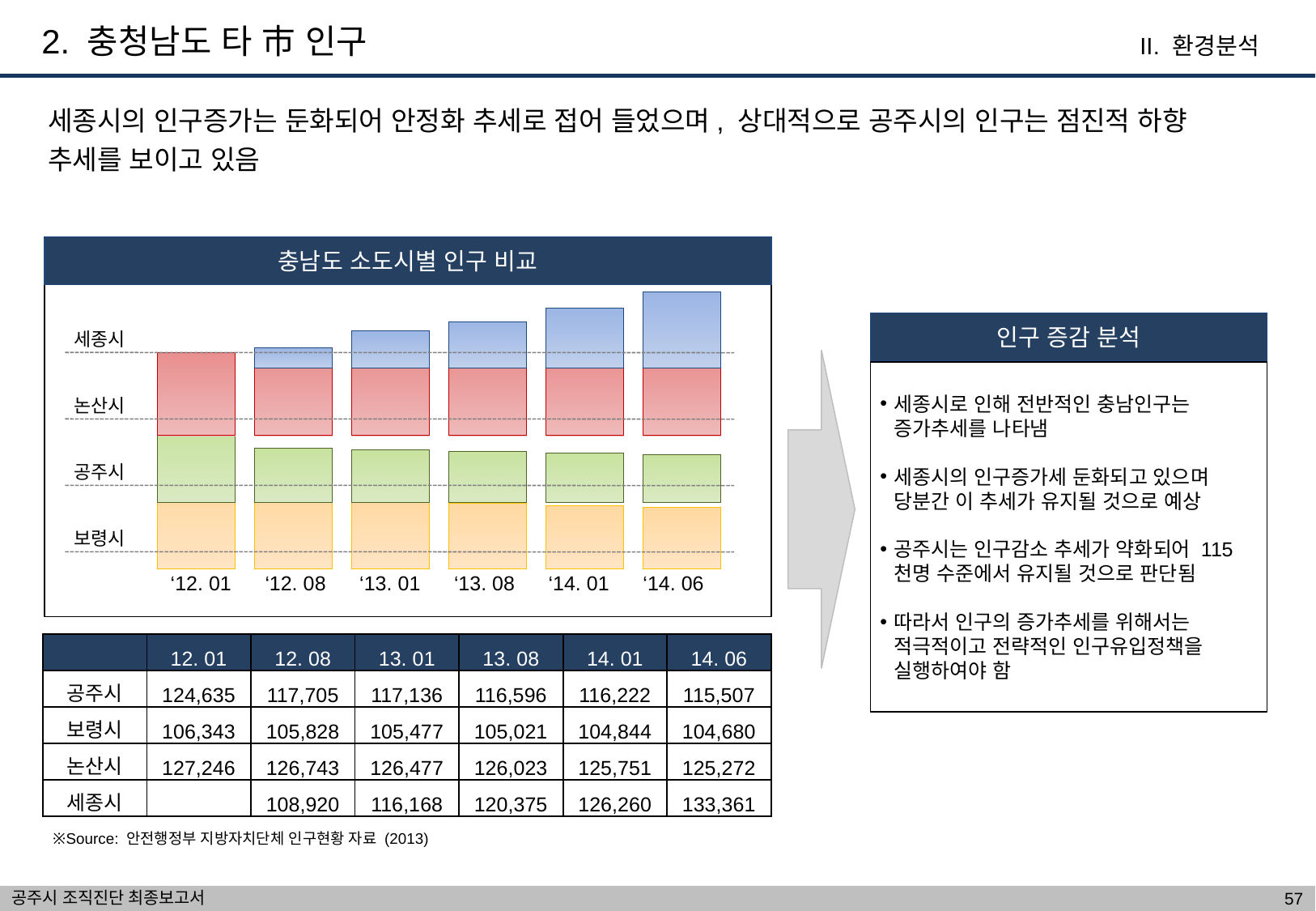

2. 충청남도 타 市 인구
II. 환경분석
세종시의 인구증가는 둔화되어 안정화 추세로 접어 들었으며, 상대적으로 공주시의 인구는 점진적 하향 추세를 보이고 있음
충남도 소도시별 인구 비교

### Chart

| Category | 세종시  |
|---|---|
| 12. 01  | None |
| 12. 08  | 108920.0 |
| 13. 01  | 116168.0 |
| 13. 08  | 120375.0 |
| 14. 01  | 126260.0 |
| 14. 06  | 133361.0 |
인구 증감 분석
세종시

### Chart

| Category | 논산시  |
|---|---|
| 12. 01  | 127246.0 |
| 12. 08  | 126743.0 |
| 13. 01  | 126477.0 |
| 13. 08  | 126023.0 |
| 14. 01  | 125751.0 |
| 14. 06  | 125272.0 |
세종시로 인해 전반적인 충남인구는 증가추세를 나타냄

세종시의 인구증가세 둔화되고 있으며 당분간 이 추세가 유지될 것으로 예상

공주시는 인구감소 추세가 약화되어 115천명 수준에서 유지될 것으로 판단됨

따라서 인구의 증가추세를 위해서는 적극적이고 전략적인 인구유입정책을 실행하여야 함
논산시

### Chart

| Category | 공주시  |
|---|---|
| 12. 01  | 124635.0 |
| 12. 08  | 117705.0 |
| 13. 01  | 117136.0 |
| 13. 08  | 116596.0 |
| 14. 01  | 116222.0 |
| 14. 06  | 115507.0 |
공주시

### Chart

| Category | 보령시  |
|---|---|
| 12. 01  | 106343.0 |
| 12. 08  | 105828.0 |
| 13. 01  | 105477.0 |
| 13. 08  | 105021.0 |
| 14. 01  | 104844.0 |
| 14. 06  | 104680.0 |
보령시
‘12. 01
‘12. 08
‘13. 01
‘13. 08
‘14. 01
‘14. 06
|  | 12. 01 | 12. 08 | 13. 01 | 13. 08 | 14. 01 | 14. 06 |
| --- | --- | --- | --- | --- | --- | --- |
| 공주시 | 124,635 | 117,705 | 117,136 | 116,596 | 116,222 | 115,507 |
| 보령시 | 106,343 | 105,828 | 105,477 | 105,021 | 104,844 | 104,680 |
| 논산시 | 127,246 | 126,743 | 126,477 | 126,023 | 125,751 | 125,272 |
| 세종시 |  | 108,920 | 116,168 | 120,375 | 126,260 | 133,361 |
※ Source: 안전행정부 지방자치단체 인구현황 자료 (2013)